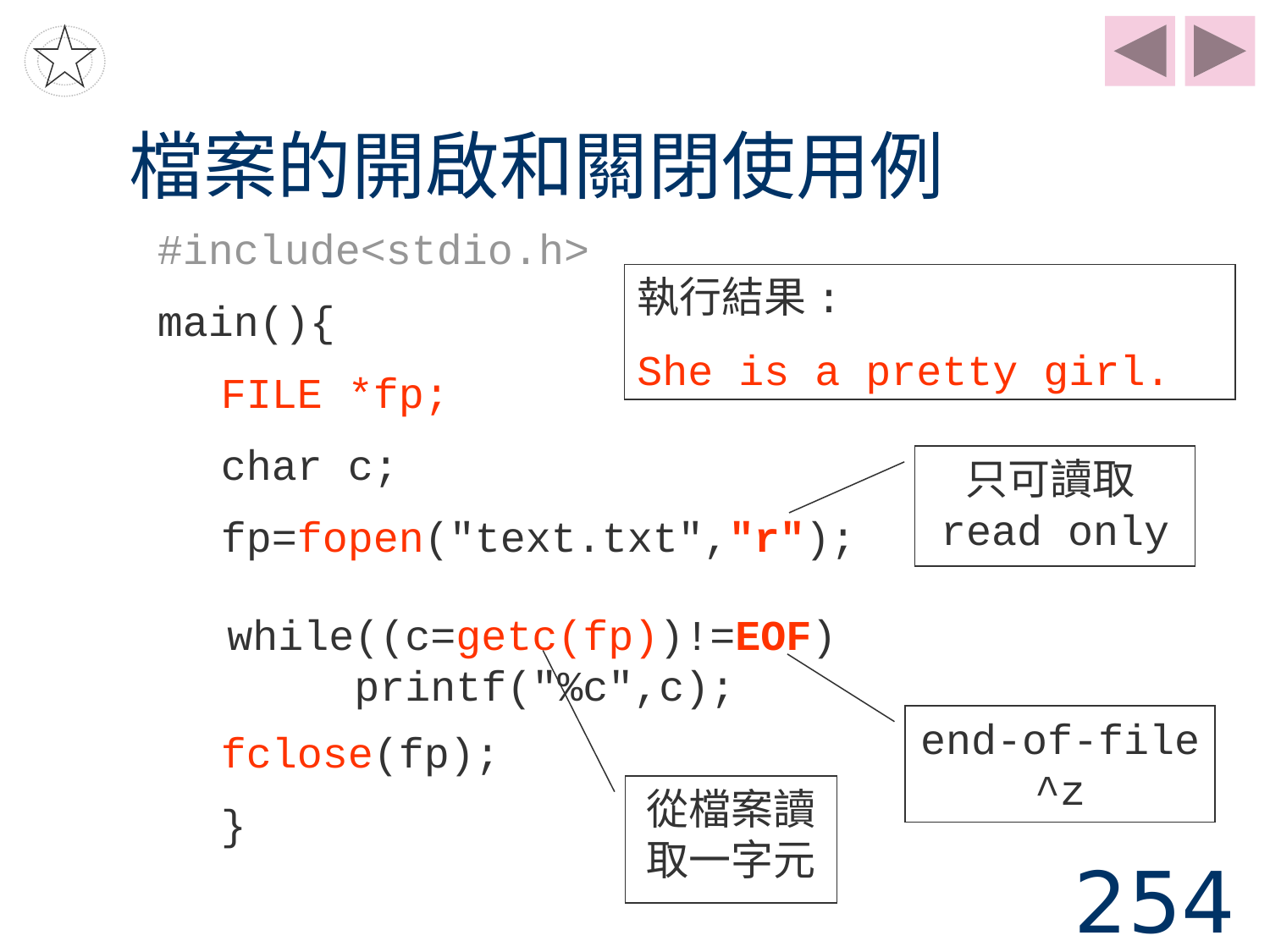

# 檔案的開啟和關閉使用例
#include<stdio.h>
main(){
FILE *fp;
char c;
fp=fopen("text.txt","r");

fclose(fp);
}
執行結果:
She is a pretty girl.
只可讀取read only
while((c=getc(fp))!=EOF)
	printf("%c",c);
end-of-file ^z
從檔案讀取一字元
254